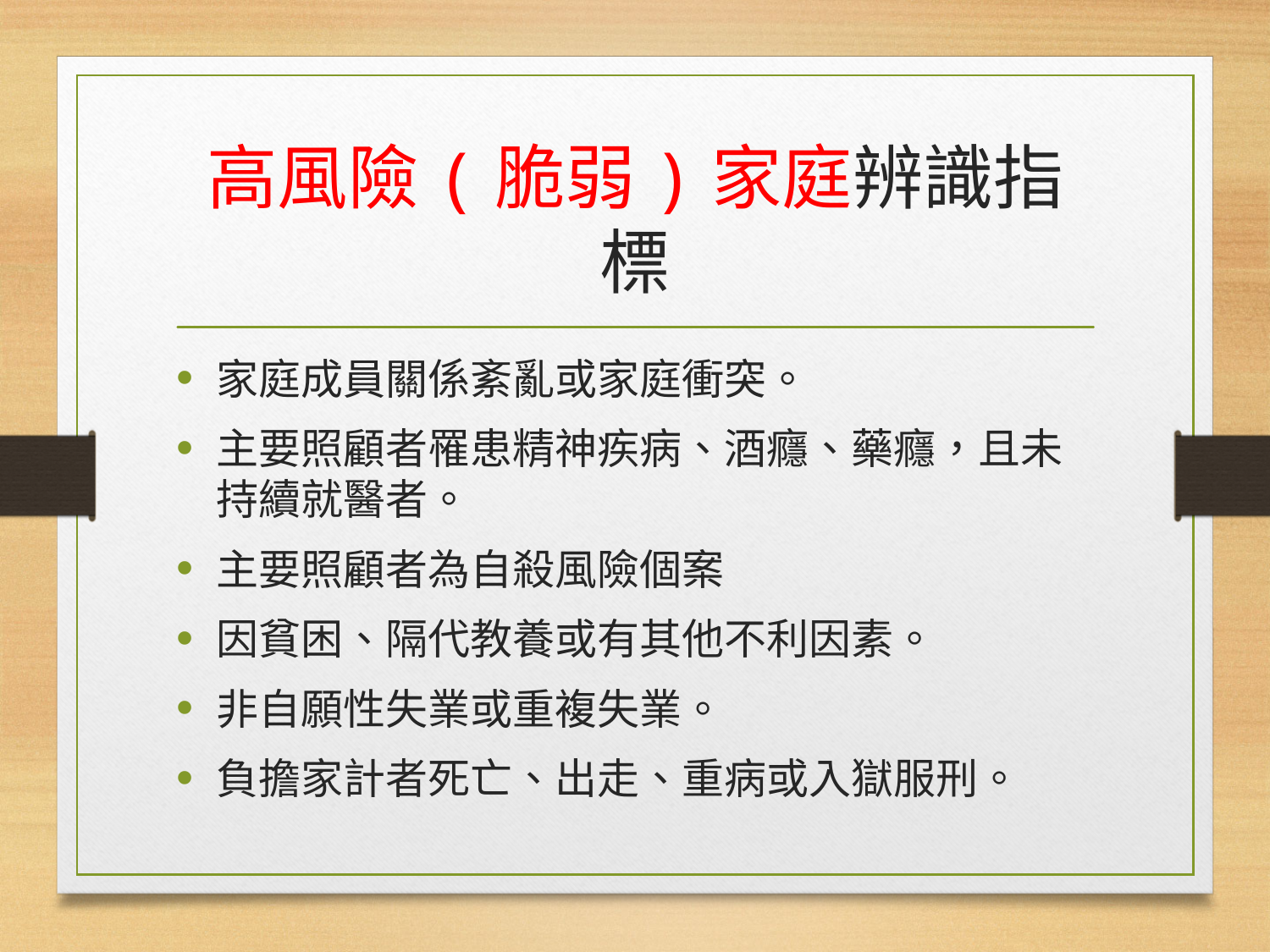

# 高風險(脆弱)家庭辨識指標
家庭成員關係紊亂或家庭衝突。
主要照顧者罹患精神疾病、酒癮、藥癮，且未持續就醫者。
主要照顧者為自殺風險個案
因貧困、隔代教養或有其他不利因素。
非自願性失業或重複失業。
負擔家計者死亡、出走、重病或入獄服刑。